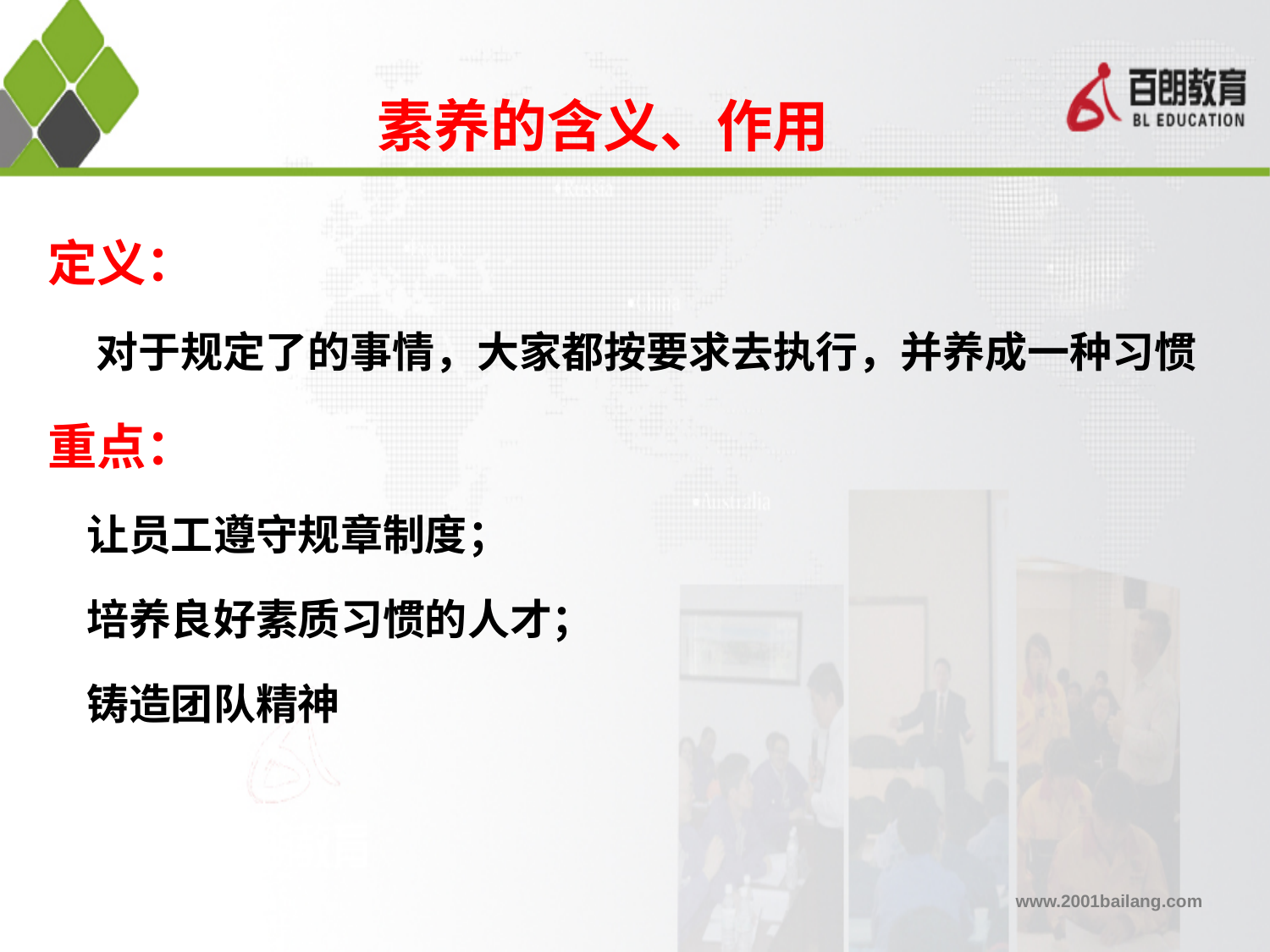

素养的含义、作用
定义：
    对于规定了的事情，大家都按要求去执行，并养成一种习惯
重点：
   让员工遵守规章制度；
   培养良好素质习惯的人才；
   铸造团队精神